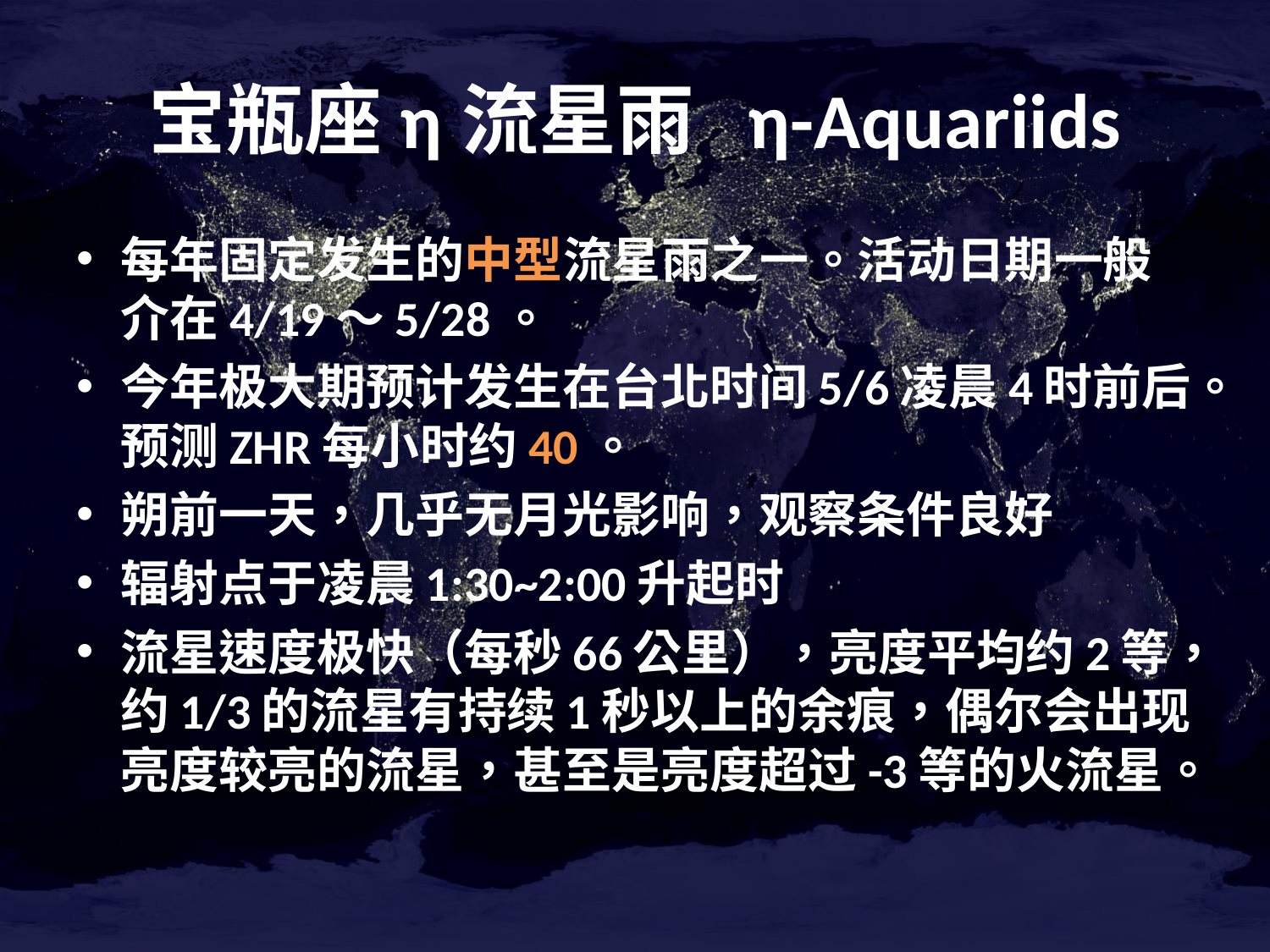

# 宝瓶座η流星雨  η-Aquariids
每年固定发生的中型流星雨之一。活动日期一般介在4/19～5/28。
今年极大期预计发生在台北时间5/6凌晨4时前后。预测ZHR每小时约40。
朔前一天，几乎无月光影响，观察条件良好
辐射点于凌晨1:30~2:00升起时
流星速度极快（每秒66公里），亮度平均约2等，约1/3的流星有持续1秒以上的余痕，偶尔会出现亮度较亮的流星，甚至是亮度超过-3等的火流星。